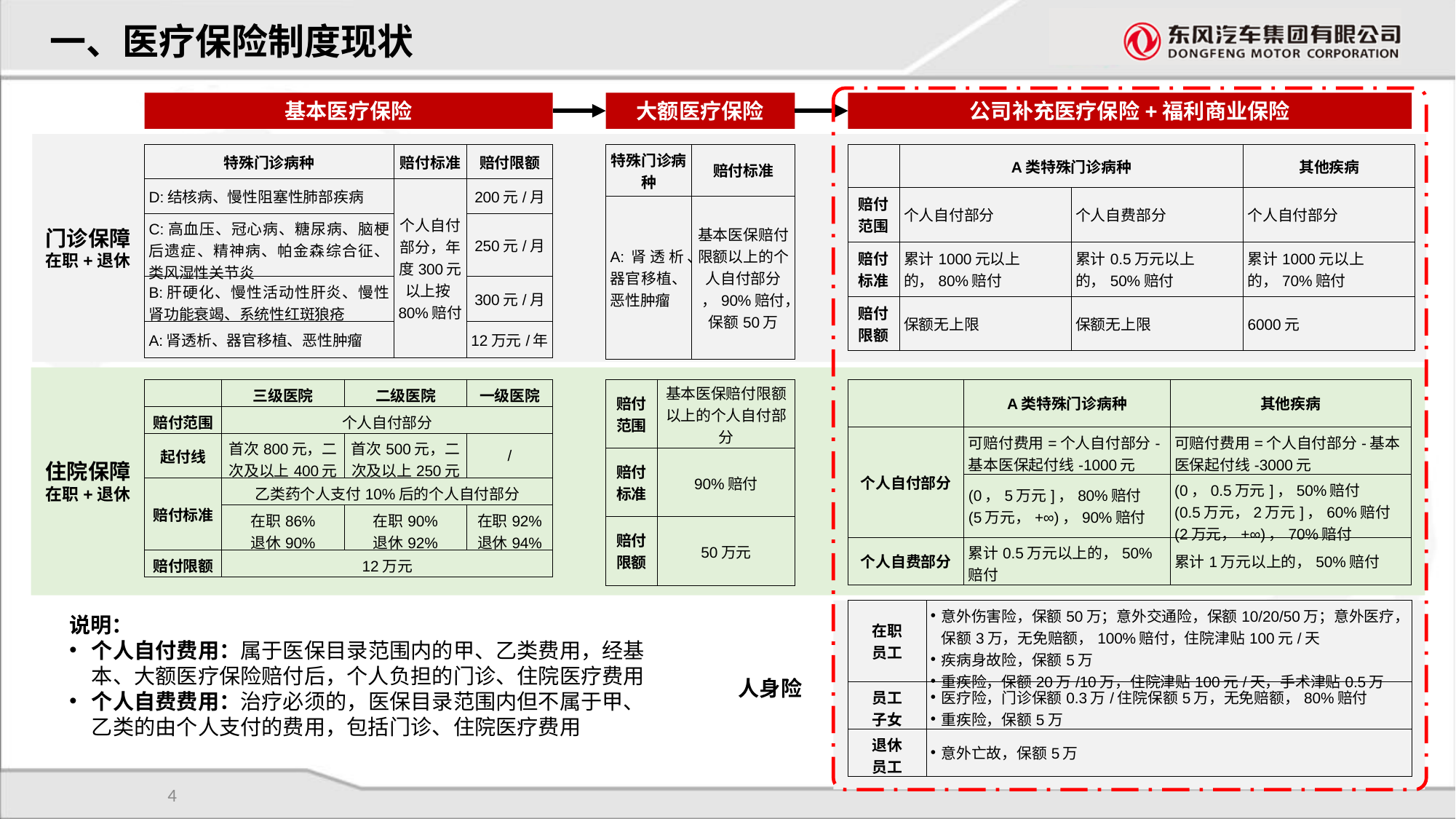

一、医疗保险制度现状

基本医疗保险
大额医疗保险
公司补充医疗保险+福利商业保险

| 特殊门诊病种 | 赔付标准 | 赔付限额 |
| --- | --- | --- |
| D:结核病、慢性阻塞性肺部疾病 | 个人自付部分，年度300元以上按80%赔付 | 200元/月 |
| C:高血压、冠心病、糖尿病、脑梗后遗症、精神病、帕金森综合征、类风湿性关节炎 |  | 250元/月 |
| B:肝硬化、慢性活动性肝炎、慢性肾功能衰竭、系统性红斑狼疮 |  | 300元/月 |
| A:肾透析、器官移植、恶性肿瘤 |  | 12万元/年 |
| 特殊门诊病种 | 赔付标准 |
| --- | --- |
| A:肾透析、器官移植、恶性肿瘤 | 基本医保赔付限额以上的个人自付部分 ，90%赔付，保额50万 |
|  | A类特殊门诊病种 |  | 其他疾病 |
| --- | --- | --- | --- |
| 赔付范围 | 个人自付部分 | 个人自费部分 | 个人自付部分 |
| 赔付标准 | 累计1000元以上的，80%赔付 | 累计0.5万元以上的，50%赔付 | 累计1000元以上的，70%赔付 |
| 赔付限额 | 保额无上限 | 保额无上限 | 6000元 |
门诊保障
在职+退休

|  | 三级医院 | 二级医院 | 一级医院 |
| --- | --- | --- | --- |
| 赔付范围 | 个人自付部分 |  |  |
| 起付线 | 首次800元，二次及以上400元 | 首次500元，二次及以上250元 | / |
| 赔付标准 | 乙类药个人支付10%后的个人自付部分 |  |  |
|  | 在职86% 退休90% | 在职90% 退休92% | 在职92% 退休94% |
| 赔付限额 | 12万元 |  |  |
| 赔付 范围 | 基本医保赔付限额以上的个人自付部分 |
| --- | --- |
| 赔付 标准 | 90%赔付 |
| 赔付 限额 | 50万元 |
|  | A类特殊门诊病种 | 其他疾病 |
| --- | --- | --- |
| 个人自付部分 | 可赔付费用=个人自付部分-基本医保起付线-1000元 | 可赔付费用=个人自付部分-基本医保起付线-3000元 |
|  | (0，5万元]，80%赔付 (5万元，+∞)，90%赔付 | (0，0.5万元]，50%赔付 (0.5万元，2万元]，60%赔付 (2万元，+∞)，70%赔付 |
| 个人自费部分 | 累计0.5万元以上的，50%赔付 | 累计1万元以上的，50%赔付 |
住院保障
在职+退休
| 在职 员工 | 意外伤害险，保额50万；意外交通险，保额10/20/50万；意外医疗，保额3万，无免赔额，100%赔付，住院津贴100元/天 疾病身故险，保额5万 重疾险，保额20万/10万，住院津贴100元/天，手术津贴0.5万 |
| --- | --- |
| 员工 子女 | 医疗险，门诊保额0.3万/住院保额5万，无免赔额，80%赔付 重疾险，保额5万 |
| 退休 员工 | 意外亡故，保额5万 |

说明：
个人自付费用：属于医保目录范围内的甲、乙类费用，经基本、大额医疗保险赔付后，个人负担的门诊、住院医疗费用
个人自费费用：治疗必须的，医保目录范围内但不属于甲、乙类的由个人支付的费用，包括门诊、住院医疗费用

人身险